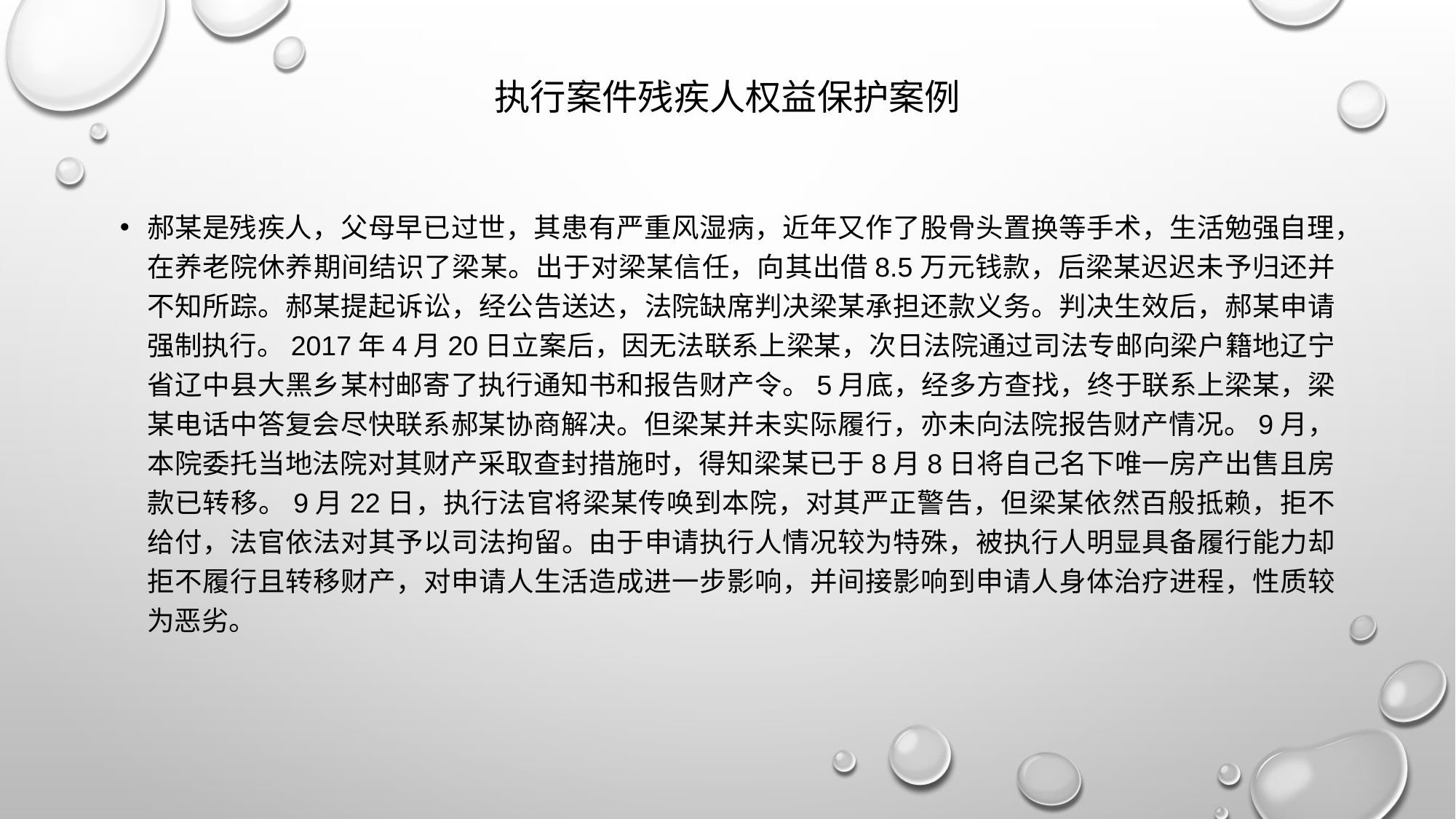

# 执行案件残疾人权益保护案例
郝某是残疾人，父母早已过世，其患有严重风湿病，近年又作了股骨头置换等手术，生活勉强自理，在养老院休养期间结识了梁某。出于对梁某信任，向其出借8.5万元钱款，后梁某迟迟未予归还并不知所踪。郝某提起诉讼，经公告送达，法院缺席判决梁某承担还款义务。判决生效后，郝某申请强制执行。2017年4月20日立案后，因无法联系上梁某，次日法院通过司法专邮向梁户籍地辽宁省辽中县大黑乡某村邮寄了执行通知书和报告财产令。5月底，经多方查找，终于联系上梁某，梁某电话中答复会尽快联系郝某协商解决。但梁某并未实际履行，亦未向法院报告财产情况。9月，本院委托当地法院对其财产采取查封措施时，得知梁某已于8月8日将自己名下唯一房产出售且房款已转移。9月22日，执行法官将梁某传唤到本院，对其严正警告，但梁某依然百般抵赖，拒不给付，法官依法对其予以司法拘留。由于申请执行人情况较为特殊，被执行人明显具备履行能力却拒不履行且转移财产，对申请人生活造成进一步影响，并间接影响到申请人身体治疗进程，性质较为恶劣。